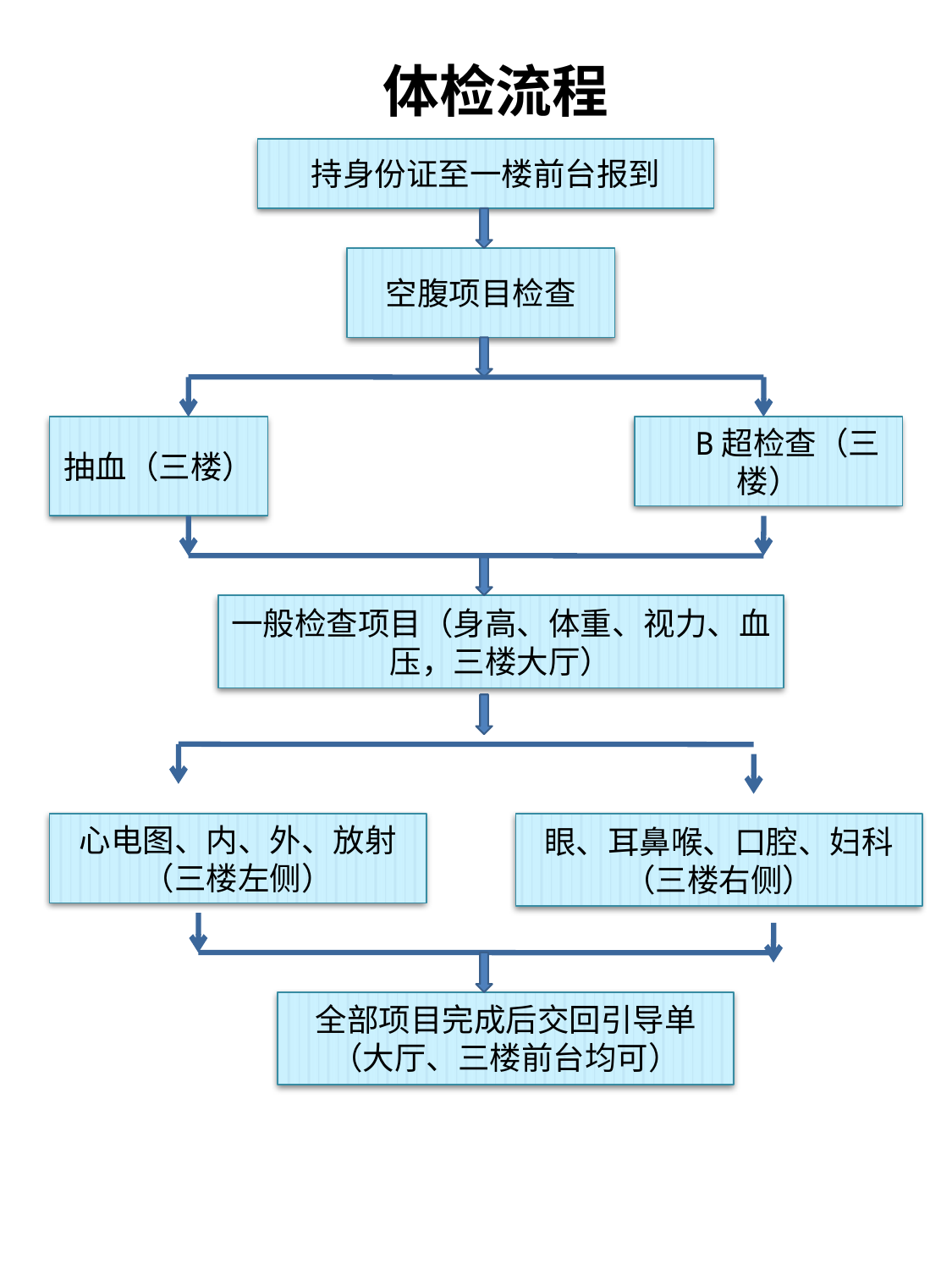

体检流程
持身份证至一楼前台报到

空腹项目检查

抽血（三楼）
  B超检查（三楼）

一般检查项目（身高、体重、视力、血压，三楼大厅）

心电图、内、外、放射（三楼左侧）
眼、耳鼻喉、口腔、妇科（三楼右侧）

全部项目完成后交回引导单（大厅、三楼前台均可）